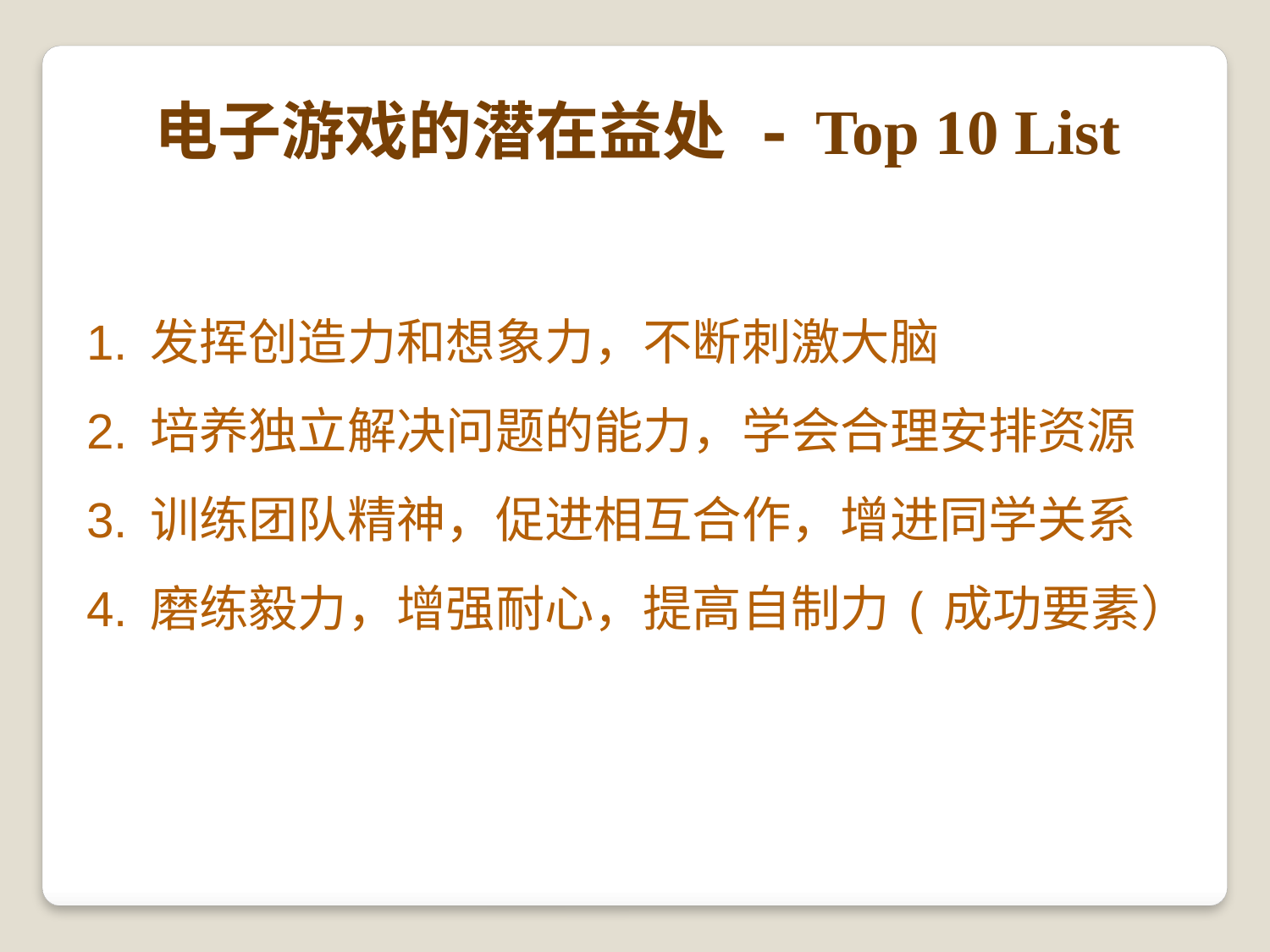

电子游戏的潜在益处 - Top 10 List
发挥创造力和想象力，不断刺激大脑
培养独立解决问题的能力，学会合理安排资源
训练团队精神，促进相互合作，增进同学关系
磨练毅力，增强耐心，提高自制力(成功要素）